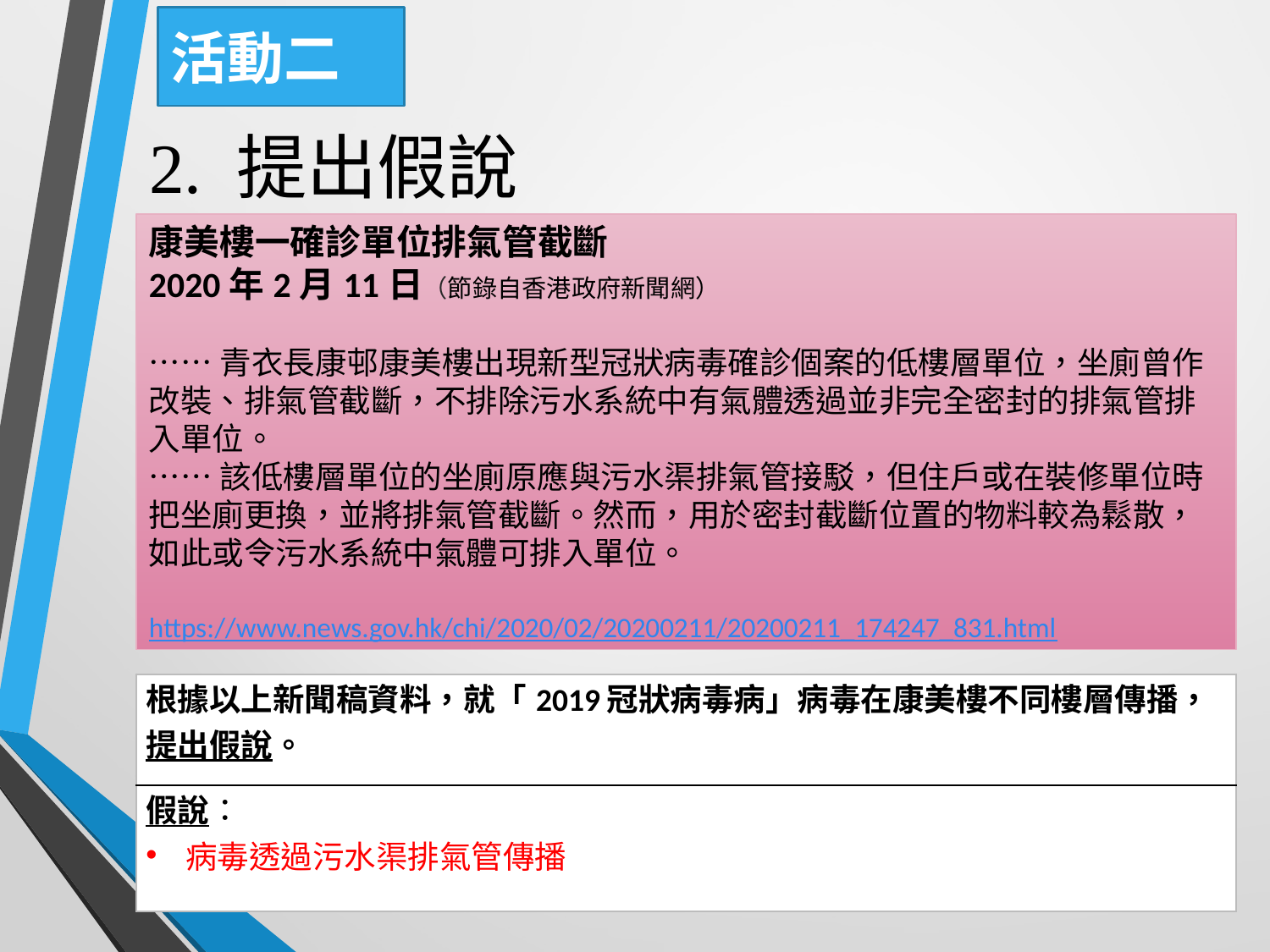

活動二
# 2. 提出假說
康美樓一確診單位排氣管截斷
2020年2月11日（節錄自香港政府新聞網）

……青衣長康邨康美樓出現新型冠狀病毒確診個案的低樓層單位，坐廁曾作改裝、排氣管截斷，不排除污水系統中有氣體透過並非完全密封的排氣管排入單位。
……該低樓層單位的坐廁原應與污水渠排氣管接駁，但住戶或在裝修單位時把坐廁更換，並將排氣管截斷。然而，用於密封截斷位置的物料較為鬆散，如此或令污水系統中氣體可排入單位。

https://www.news.gov.hk/chi/2020/02/20200211/20200211_174247_831.html
| 根據以上新聞稿資料，就「2019冠狀病毒病」病毒在康美樓不同樓層傳播，提出假說。 |
| --- |
| 假說： 病毒透過污水渠排氣管傳播 |